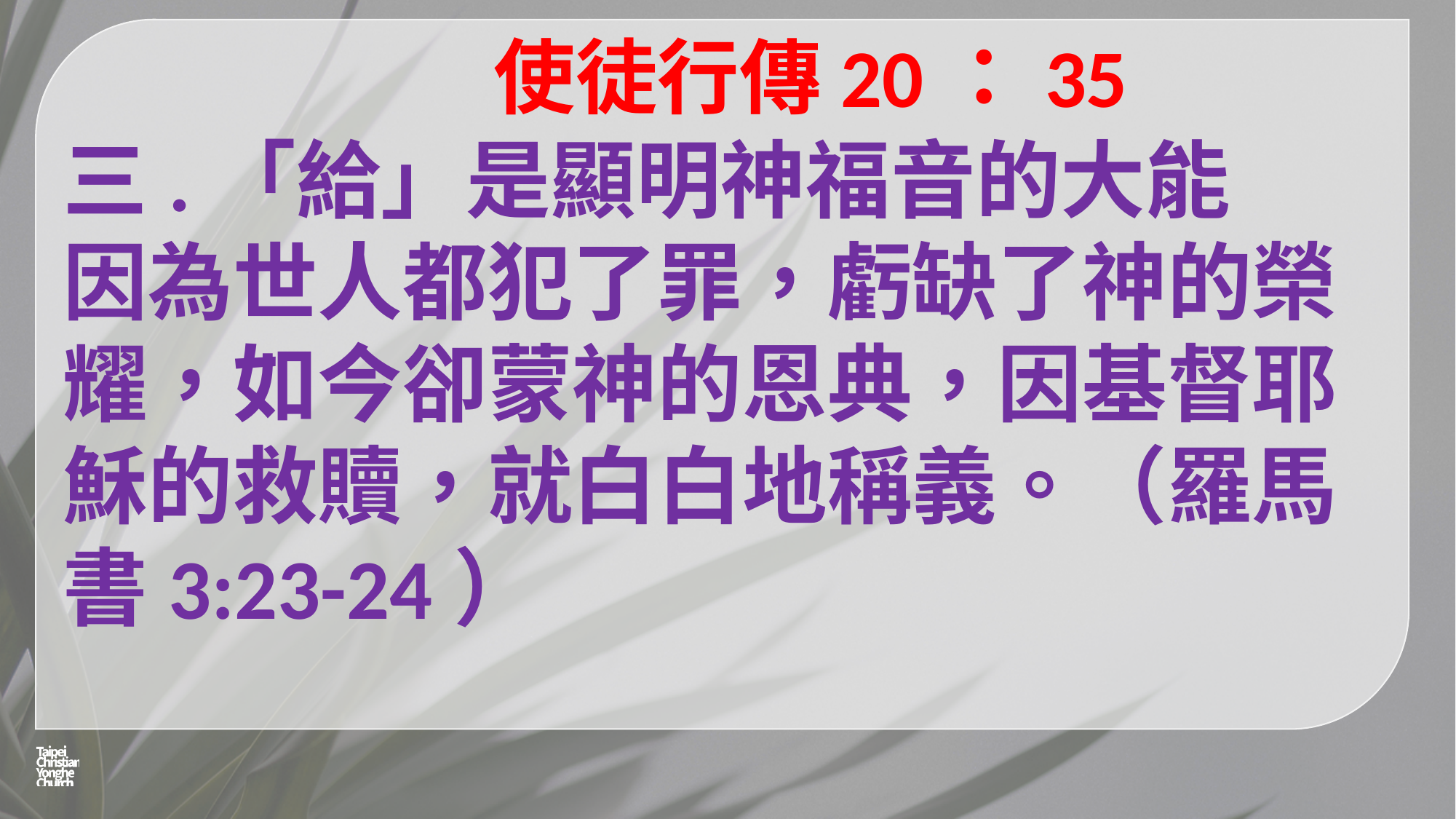

使徒行傳20：35
三.「給」是顯明神福音的大能
因為世人都犯了罪，虧缺了神的榮耀，如今卻蒙神的恩典，因基督耶穌的救贖，就白白地稱義。（羅馬書3:23-24）